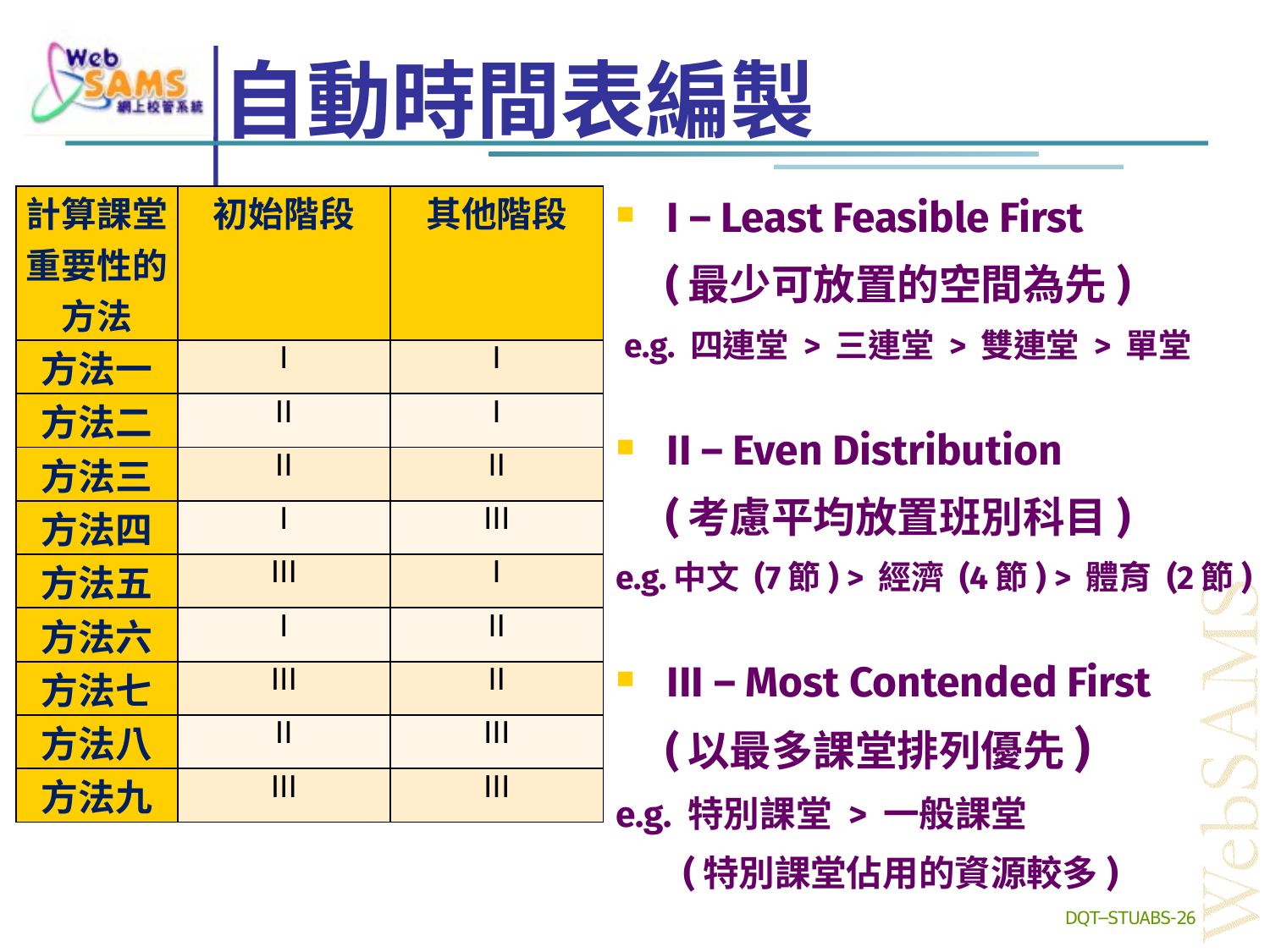

自動時間表編製
| 計算課堂重要性的方法 | 初始階段 | 其他階段 |
| --- | --- | --- |
| 方法一 | I | I |
| 方法二 | II | I |
| 方法三 | II | II |
| 方法四 | I | III |
| 方法五 | III | I |
| 方法六 | I | II |
| 方法七 | III | II |
| 方法八 | II | III |
| 方法九 | III | III |
I – Least Feasible First
     (最少可放置的空間為先)
 e.g. 四連堂 > 三連堂 > 雙連堂 > 單堂

II – Even Distribution
     (考慮平均放置班別科目)
e.g.中文 (7節) > 經濟 (4節) > 體育 (2節)

III – Most Contended First
     (以最多課堂排列優先)
e.g. 特別課堂 > 一般課堂
        (特別課堂佔用的資源較多)
26